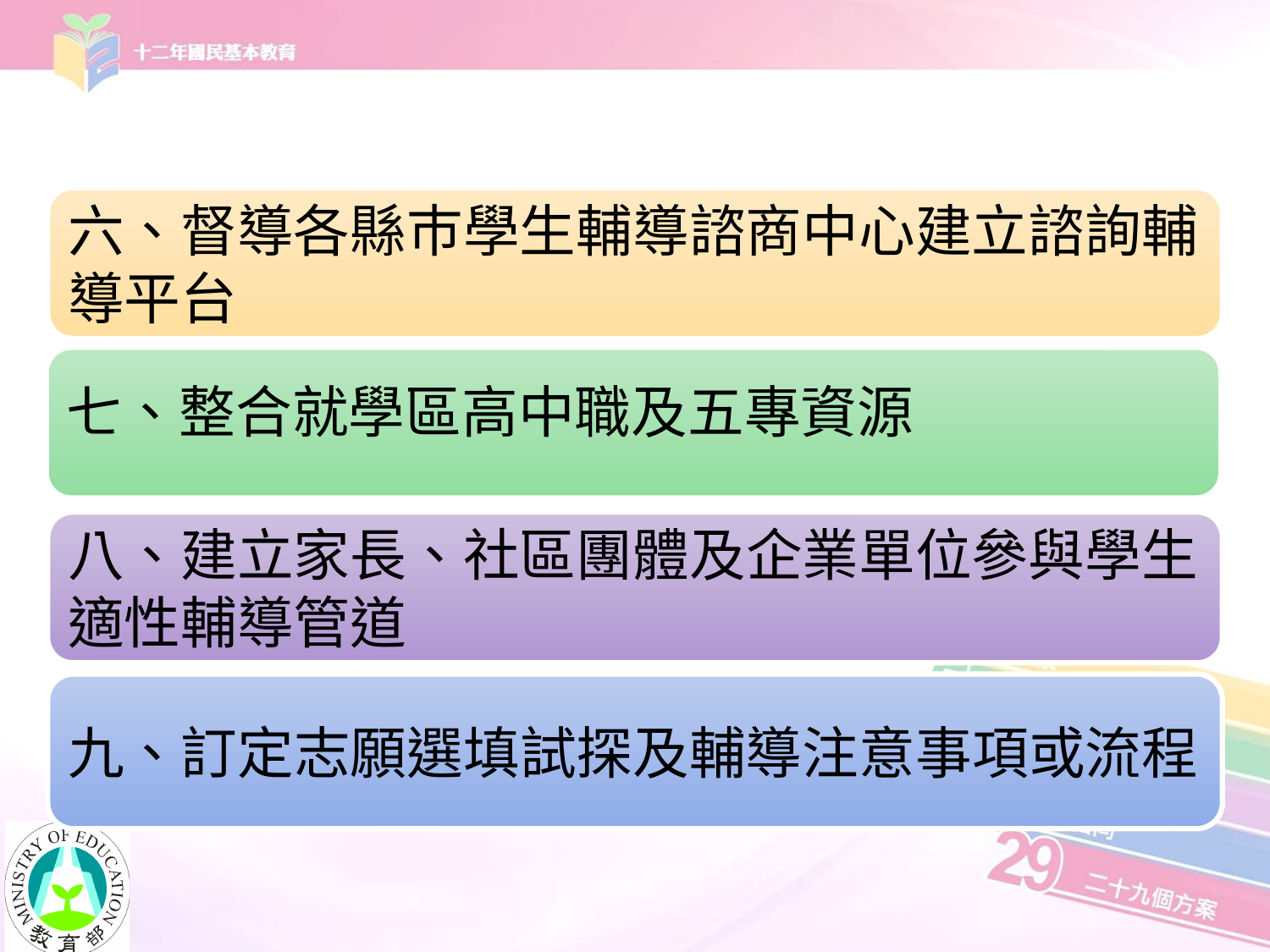

六、督導各縣巿學生輔導諮商中心建立諮詢輔導平台
七、整合就學區高中職及五專資源
八、建立家長、社區團體及企業單位參與學生適性輔導管道
九、訂定志願選填試探及輔導注意事項或流程